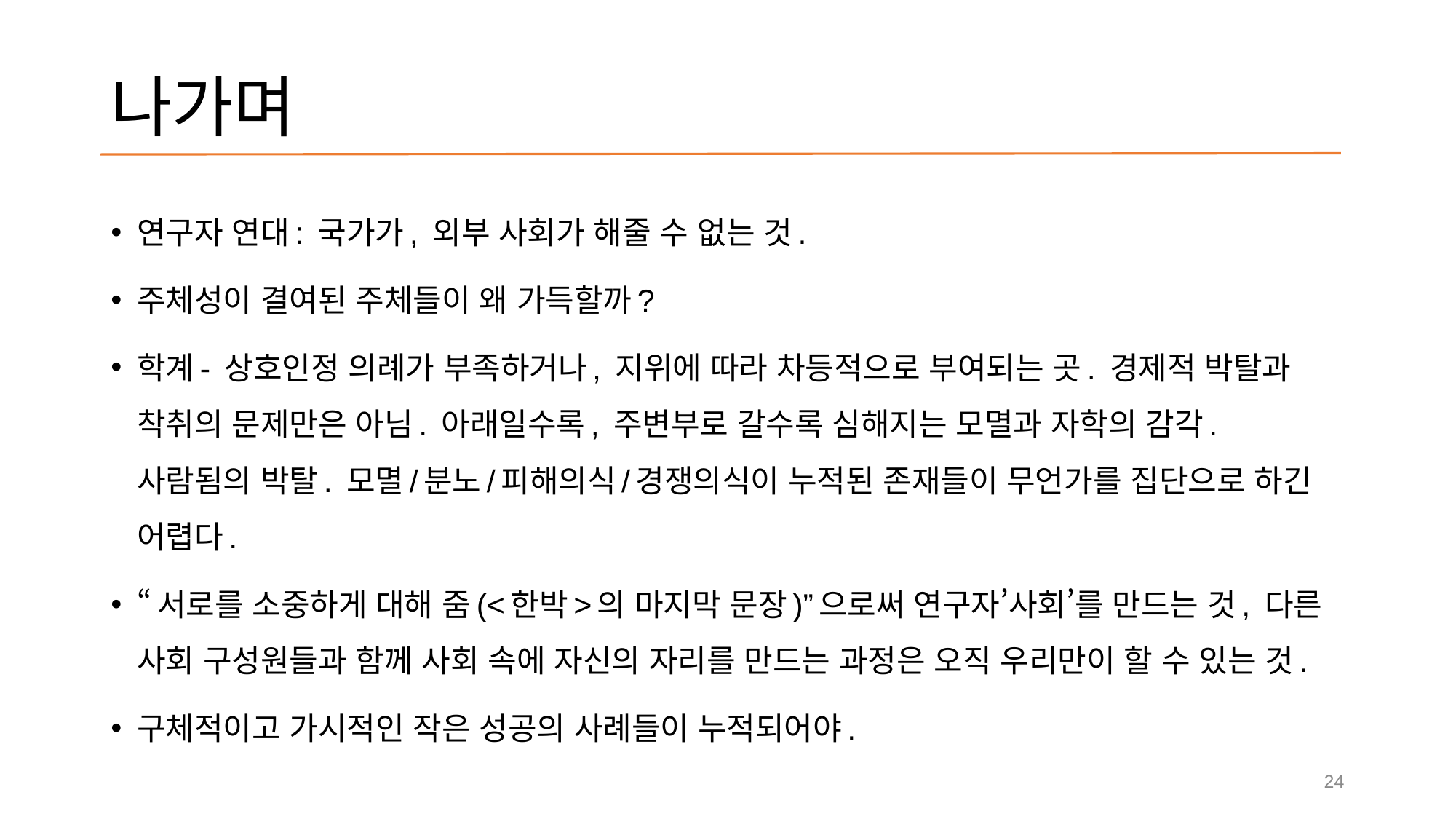

# 나가며
연구자 연대: 국가가, 외부 사회가 해줄 수 없는 것.
주체성이 결여된 주체들이 왜 가득할까?
학계- 상호인정 의례가 부족하거나, 지위에 따라 차등적으로 부여되는 곳. 경제적 박탈과 착취의 문제만은 아님. 아래일수록, 주변부로 갈수록 심해지는 모멸과 자학의 감각. 사람됨의 박탈. 모멸/분노/피해의식/경쟁의식이 누적된 존재들이 무언가를 집단으로 하긴 어렵다.
“서로를 소중하게 대해 줌(<한박>의 마지막 문장)”으로써 연구자’사회’를 만드는 것, 다른 사회 구성원들과 함께 사회 속에 자신의 자리를 만드는 과정은 오직 우리만이 할 수 있는 것.
구체적이고 가시적인 작은 성공의 사례들이 누적되어야.
24